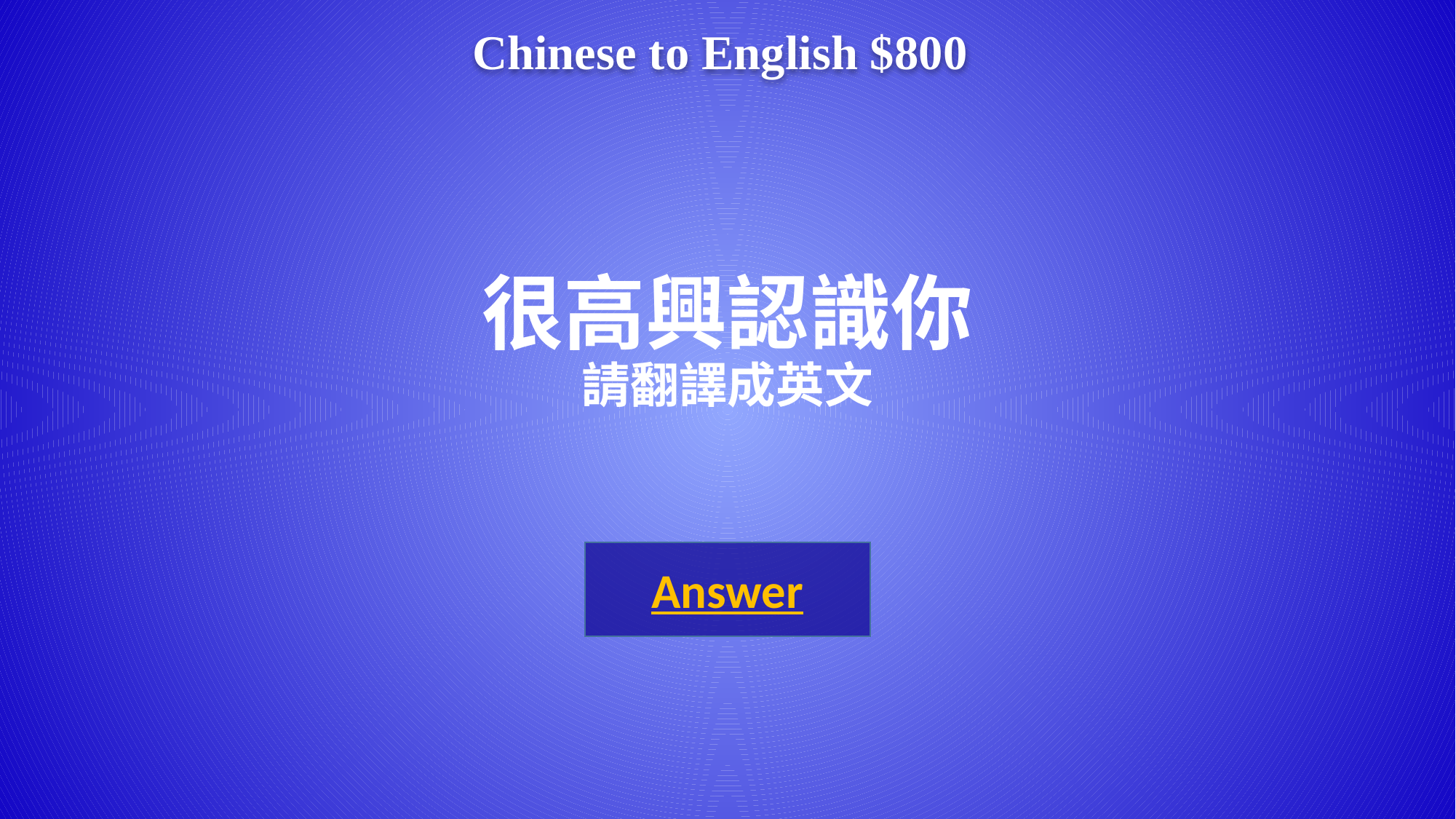

Chinese to English $800

# 很高興認識你 請翻譯成英文